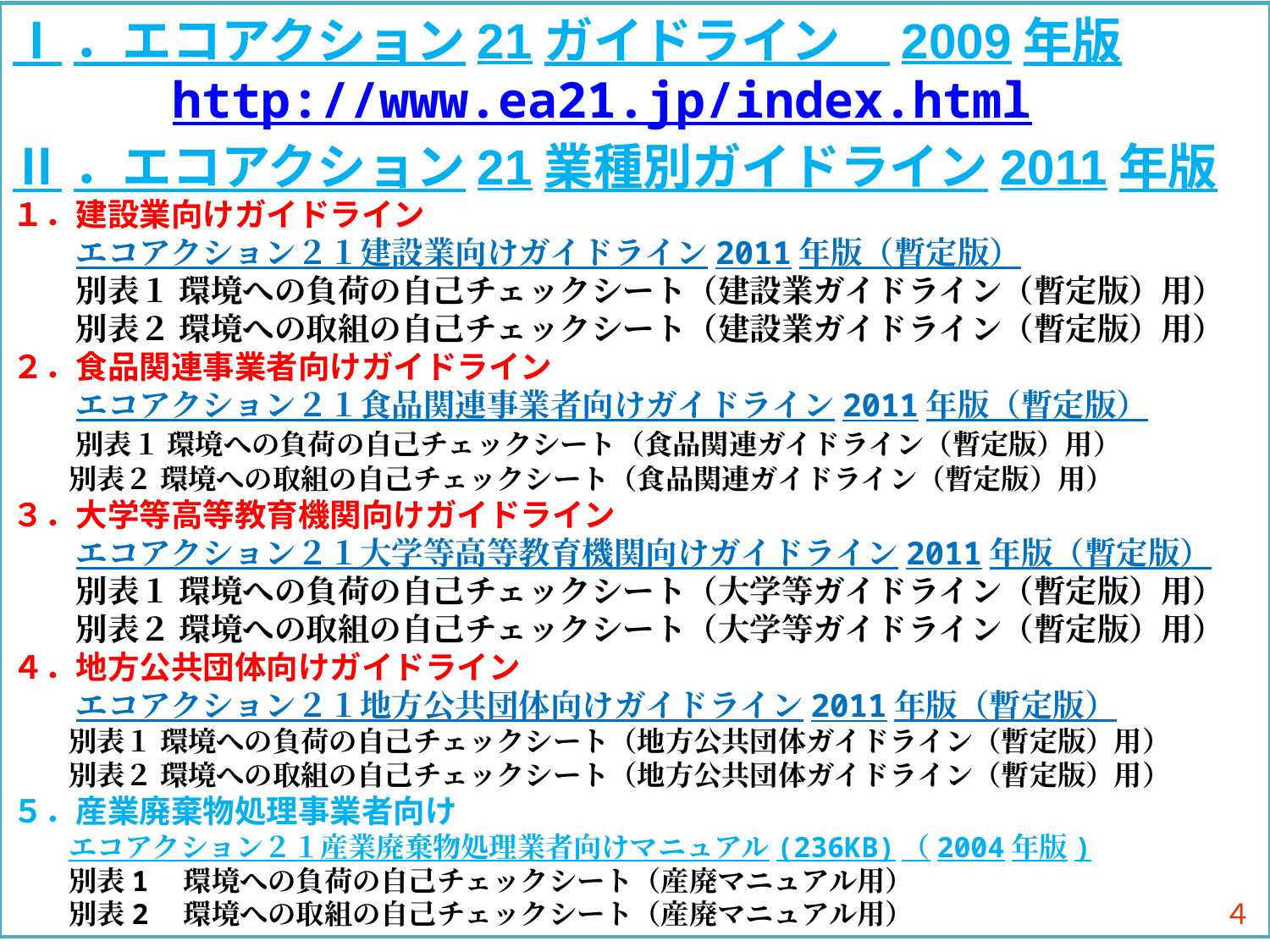

Ⅰ．エコアクション21ガイドライン　2009年版
　　　http://www.ea21.jp/index.html
Ⅱ．エコアクション21業種別ガイドライン2011年版
１．建設業向けガイドライン
　　エコアクション２１建設業向けガイドライン2011年版（暫定版）
　　別表１ 環境への負荷の自己チェックシート（建設業ガイドライン（暫定版）用）
　　別表２ 環境への取組の自己チェックシート（建設業ガイドライン（暫定版）用）
２．食品関連事業者向けガイドライン
　　エコアクション２１食品関連事業者向けガイドライン2011年版（暫定版）
　　別表１ 環境への負荷の自己チェックシート（食品関連ガイドライン（暫定版）用）
　　別表２ 環境への取組の自己チェックシート（食品関連ガイドライン（暫定版）用）
３．大学等高等教育機関向けガイドライン
　　エコアクション２１大学等高等教育機関向けガイドライン2011年版（暫定版）
　　別表１ 環境への負荷の自己チェックシート（大学等ガイドライン（暫定版）用）
　　別表２ 環境への取組の自己チェックシート（大学等ガイドライン（暫定版）用）
４．地方公共団体向けガイドライン
　　エコアクション２１地方公共団体向けガイドライン2011年版（暫定版）
　　別表１ 環境への負荷の自己チェックシート（地方公共団体ガイドライン（暫定版）用）
　　別表２ 環境への取組の自己チェックシート（地方公共団体ガイドライン（暫定版）用）
５．産業廃棄物処理事業者向け
　　エコアクション２１産業廃棄物処理業者向けマニュアル(236KB)（2004年版)
　　別表1　環境への負荷の自己チェックシート（産廃マニュアル用）
　　別表2　環境への取組の自己チェックシート（産廃マニュアル用）　　　　　　　　　　　４
3